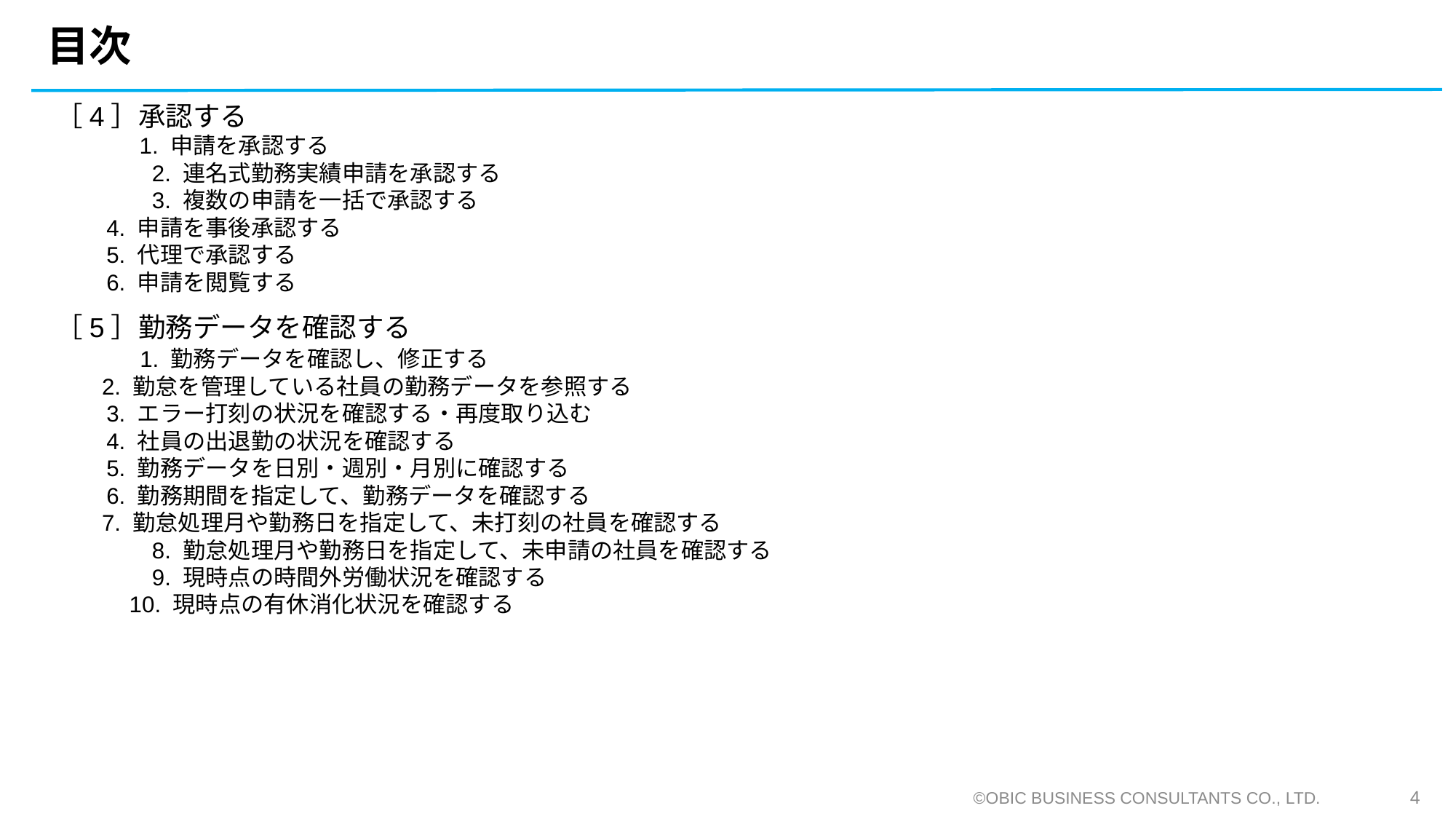

# 目次
［4］承認する
 　　 　1. 申請を承認する
　　　　2. 連名式勤務実績申請を承認する
　　　　3. 複数の申請を一括で承認する
        4. 申請を事後承認する
        5. 代理で承認する
        6. 申請を閲覧する
［5］勤務データを確認する
 　　　 1. 勤務データを確認し、修正する
        2. 勤怠を管理している社員の勤務データを参照する
        3. エラー打刻の状況を確認する・再度取り込む
        4. 社員の出退勤の状況を確認する
        5. 勤務データを日別・週別・月別に確認する
        6. 勤務期間を指定して、勤務データを確認する
        7. 勤怠処理月や勤務日を指定して、未打刻の社員を確認する
　　　　8. 勤怠処理月や勤務日を指定して、未申請の社員を確認する
　　　　9. 現時点の時間外労働状況を確認する
　　　10. 現時点の有休消化状況を確認する

©OBIC BUSINESS CONSULTANTS CO., LTD.
4